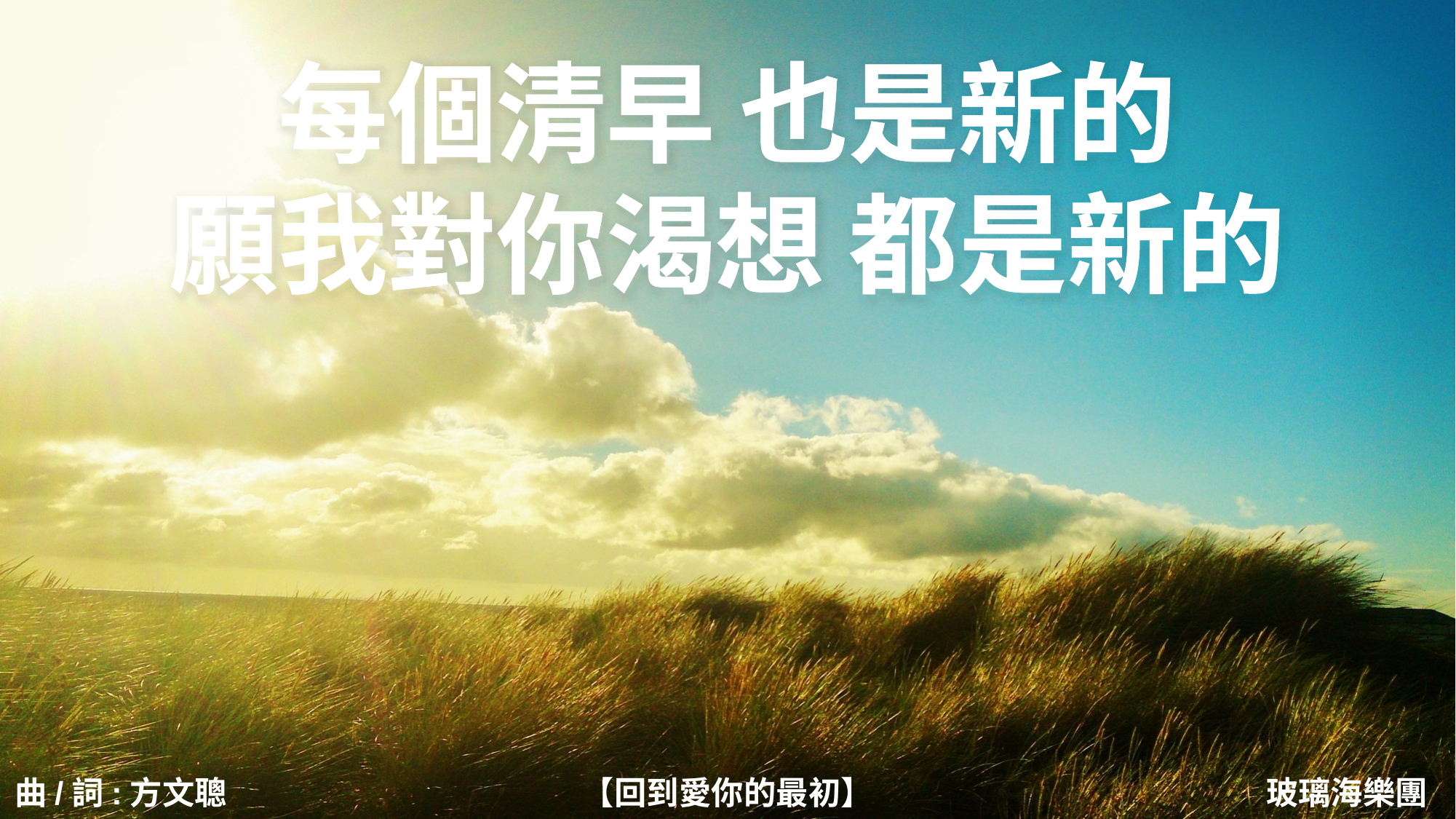

每個清早 也是新的
願我對你渴想 都是新的
曲/詞:方文聰		   		   【回到愛你的最初】				       玻璃海樂團